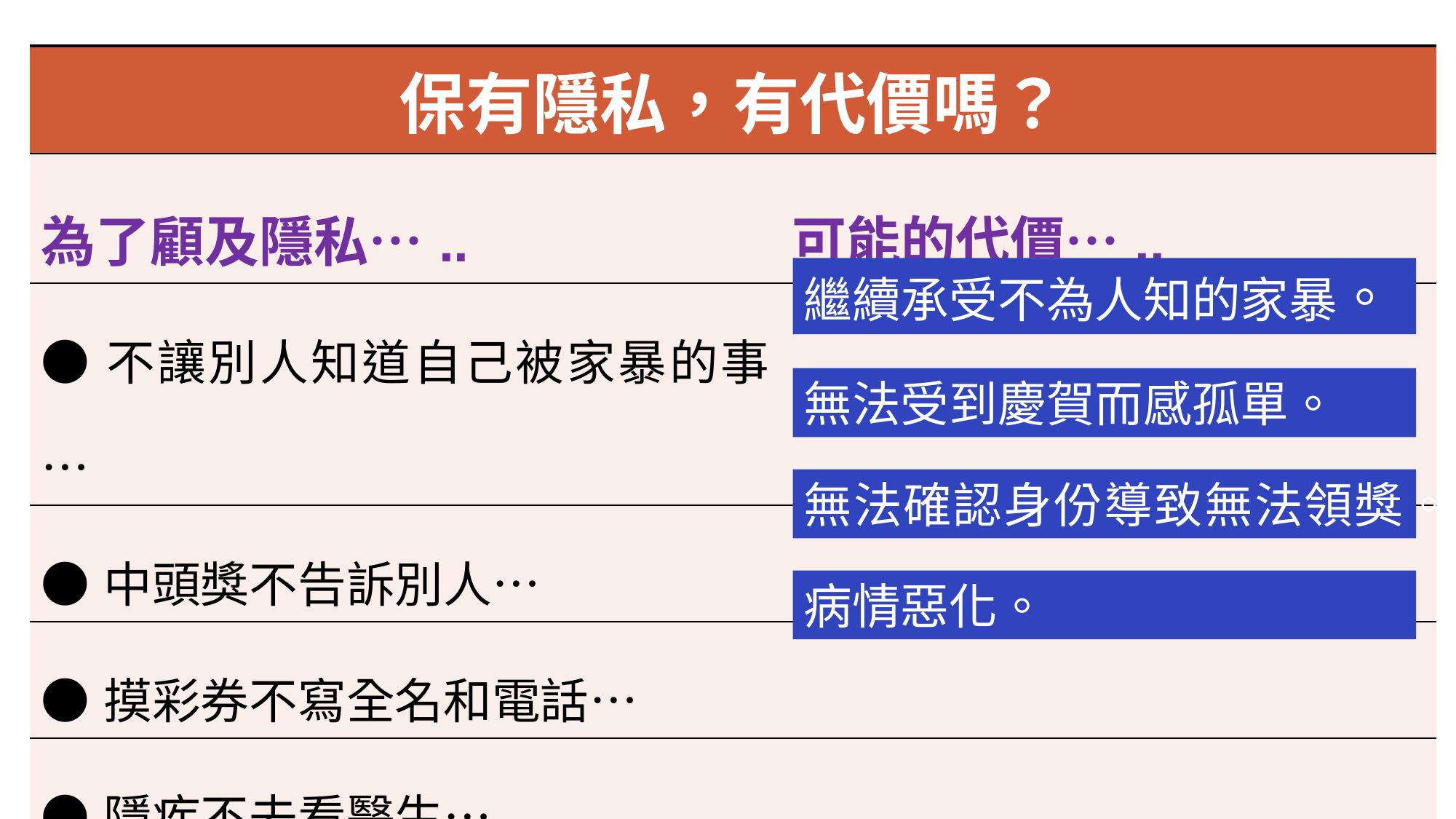

| 保有隱私，有代價嗎？ |  |
| --- | --- |
| 為了顧及隱私….. | 可能的代價….. |
| ●不讓別人知道自己被家暴的事… |  |
| ●中頭獎不告訴別人… |  |
| ●摸彩券不寫全名和電話… |  |
| ●隱疾不去看醫生… |  |
繼續承受不為人知的家暴。
無法受到慶賀而感孤單。
無法確認身份導致無法領獎。
病情惡化。